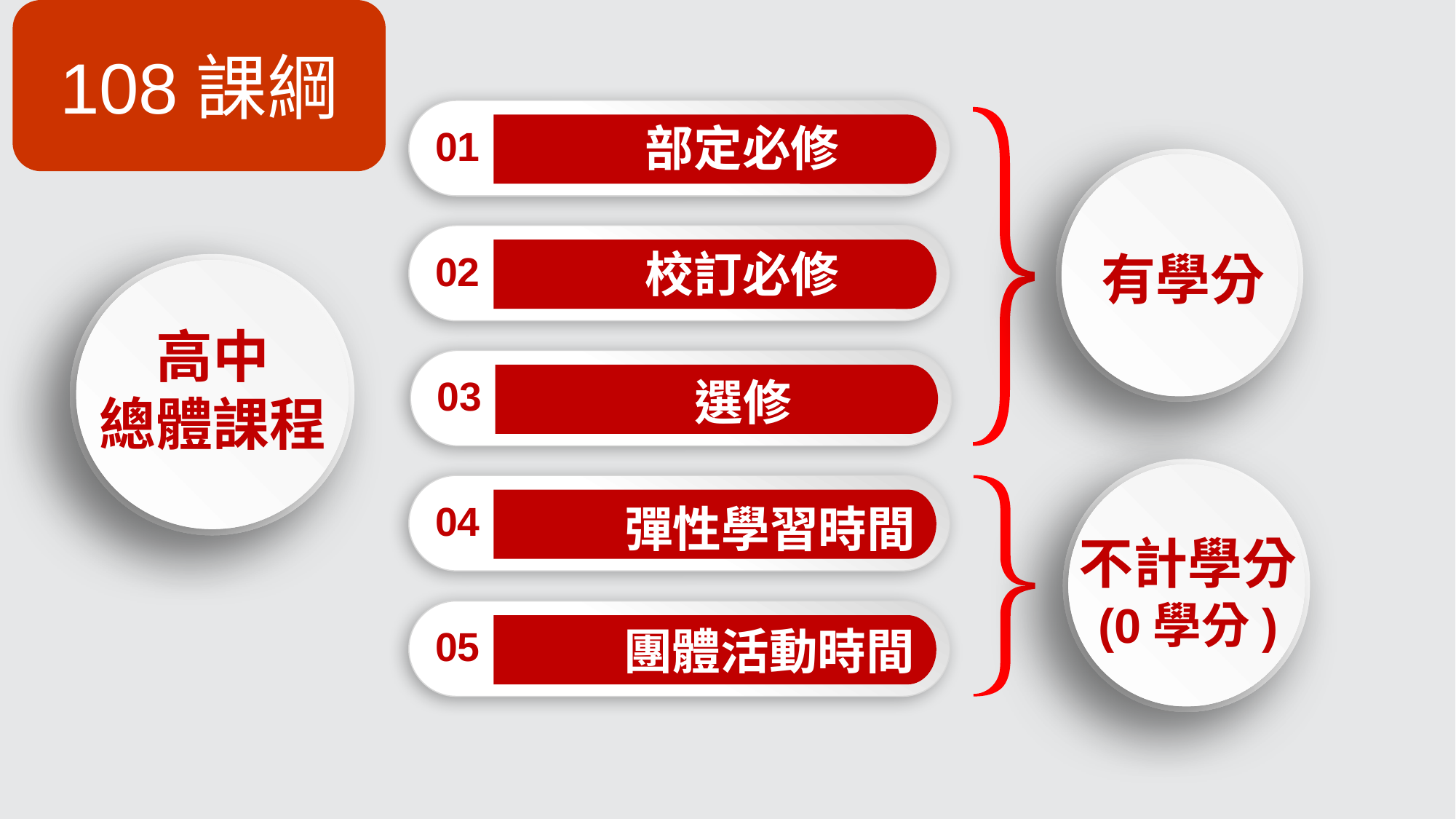

108課綱

01
部定必修

02
校訂必修
有學分

高中
總體課程

03
選修

04
彈性學習時間
不計學分
(0學分)

05
團體活動時間